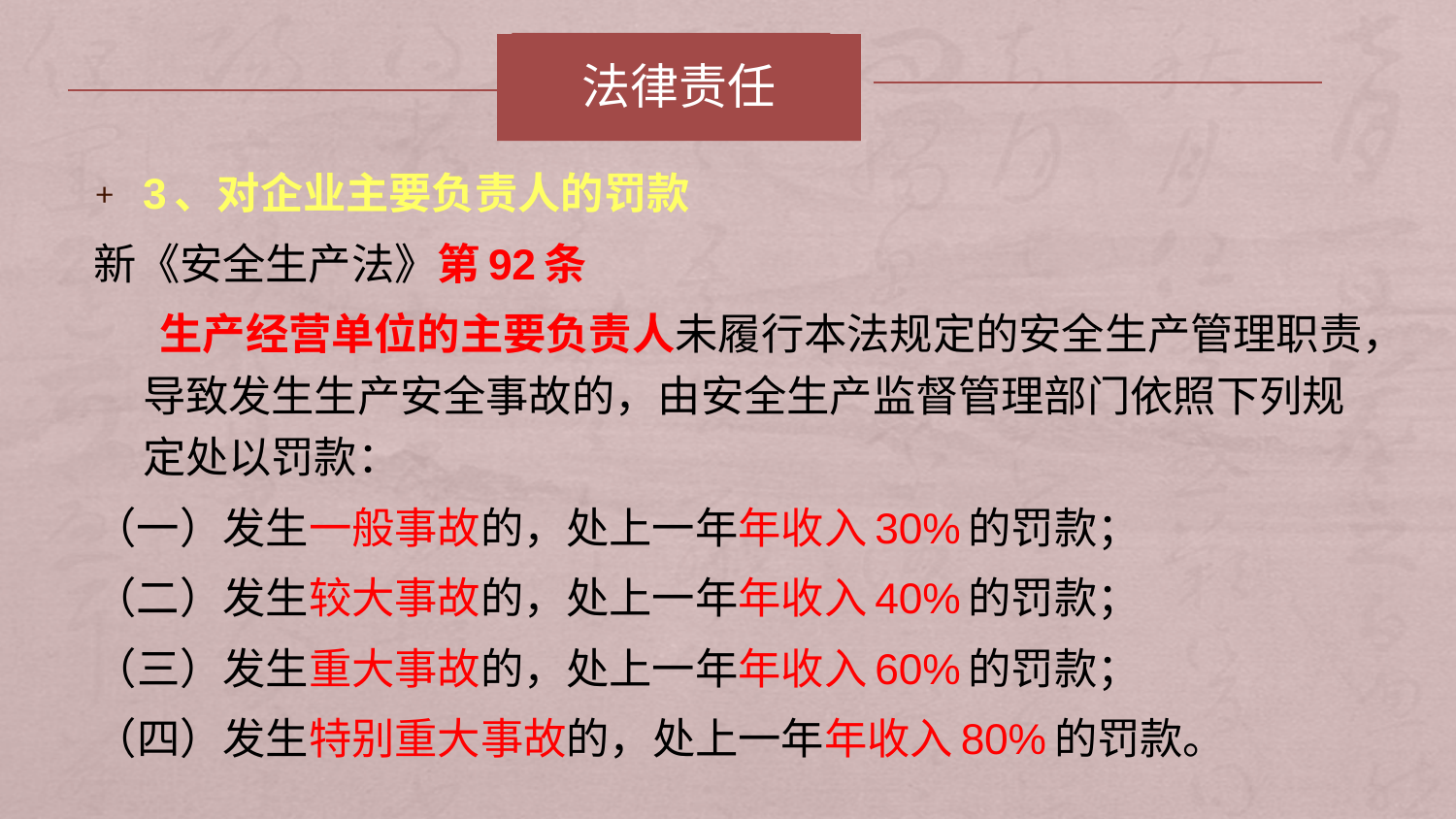

# 法律责任
法律责任

3、对企业主要负责人的罚款
新《安全生产法》第92条
      生产经营单位的主要负责人未履行本法规定的安全生产管理职责，导致发生生产安全事故的，由安全生产监督管理部门依照下列规定处以罚款：
（一）发生一般事故的，处上一年年收入30%的罚款；
（二）发生较大事故的，处上一年年收入40%的罚款；
（三）发生重大事故的，处上一年年收入60%的罚款；
（四）发生特别重大事故的，处上一年年收入80%的罚款。